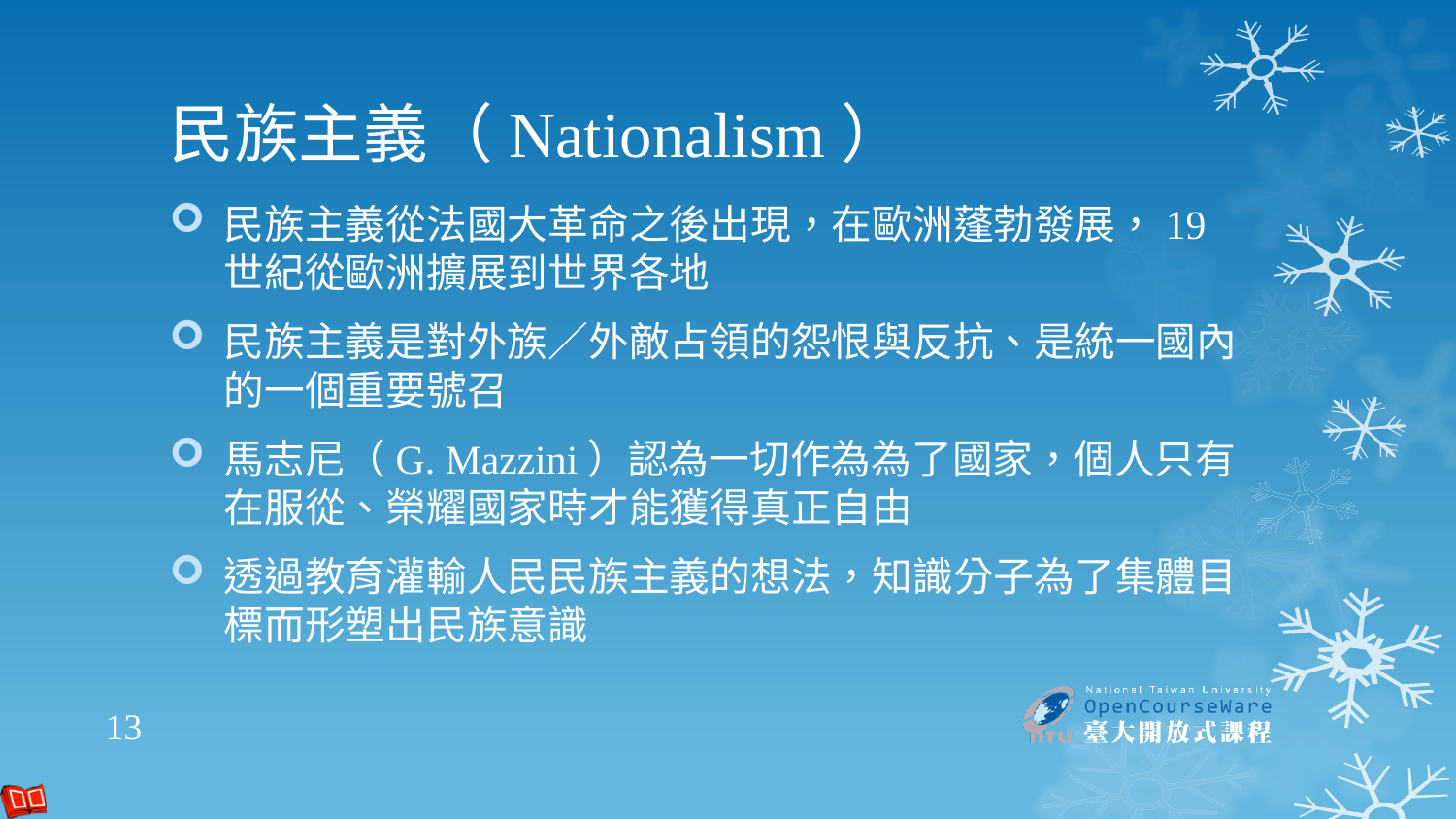

# 民族主義（Nationalism）
民族主義從法國大革命之後出現，在歐洲蓬勃發展，19世紀從歐洲擴展到世界各地
民族主義是對外族／外敵占領的怨恨與反抗、是統一國內的一個重要號召
馬志尼（G. Mazzini）認為一切作為為了國家，個人只有在服從、榮耀國家時才能獲得真正自由
透過教育灌輸人民民族主義的想法，知識分子為了集體目標而形塑出民族意識

13